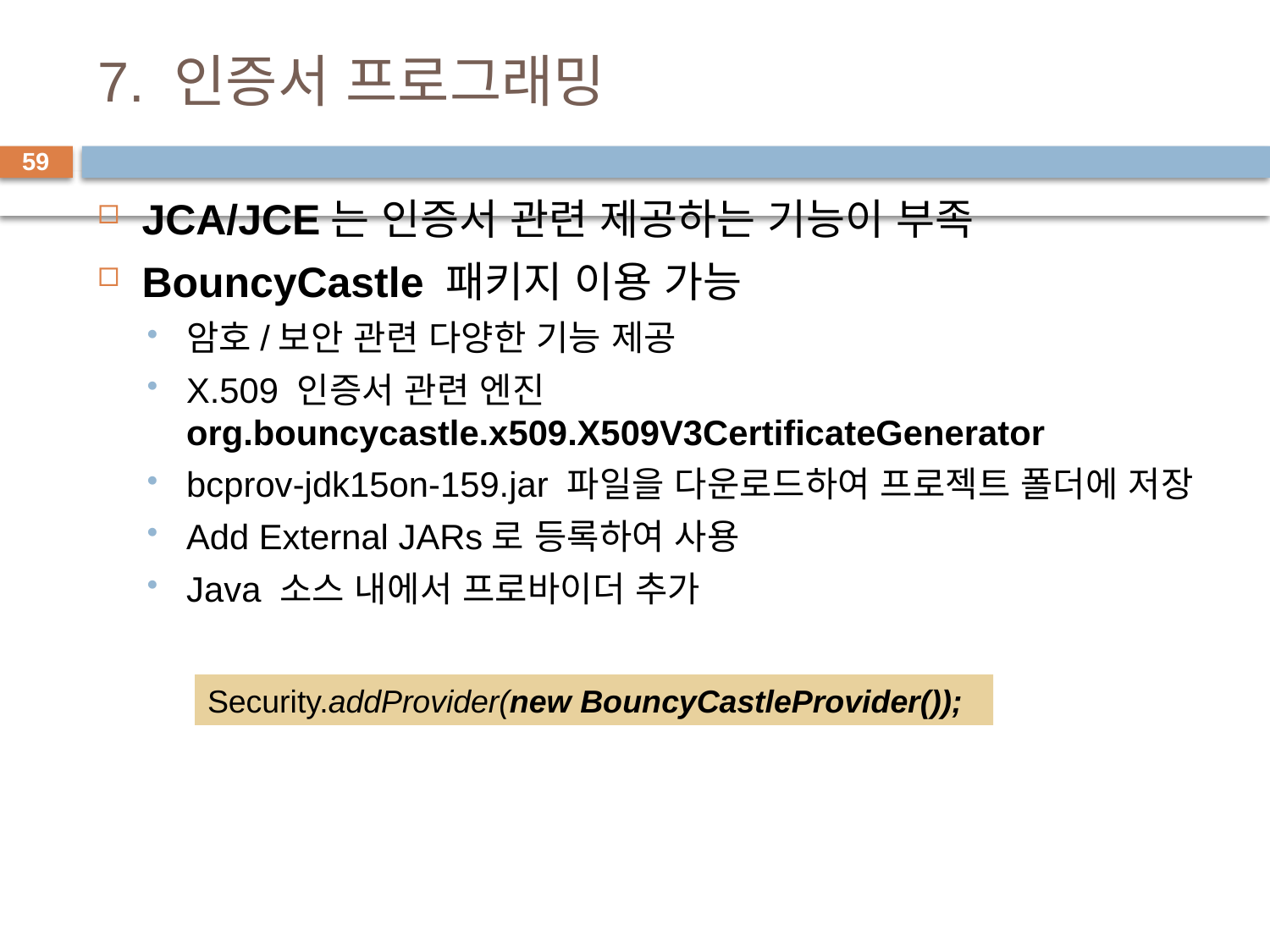

# 7. 인증서 프로그래밍
59
JCA/JCE는 인증서 관련 제공하는 기능이 부족
BouncyCastle 패키지 이용 가능
암호/보안 관련 다양한 기능 제공
X.509 인증서 관련 엔진 org.bouncycastle.x509.X509V3CertificateGenerator
bcprov-jdk15on-159.jar 파일을 다운로드하여 프로젝트 폴더에 저장
Add External JARs로 등록하여 사용
Java 소스 내에서 프로바이더 추가
Security.addProvider(new BouncyCastleProvider());